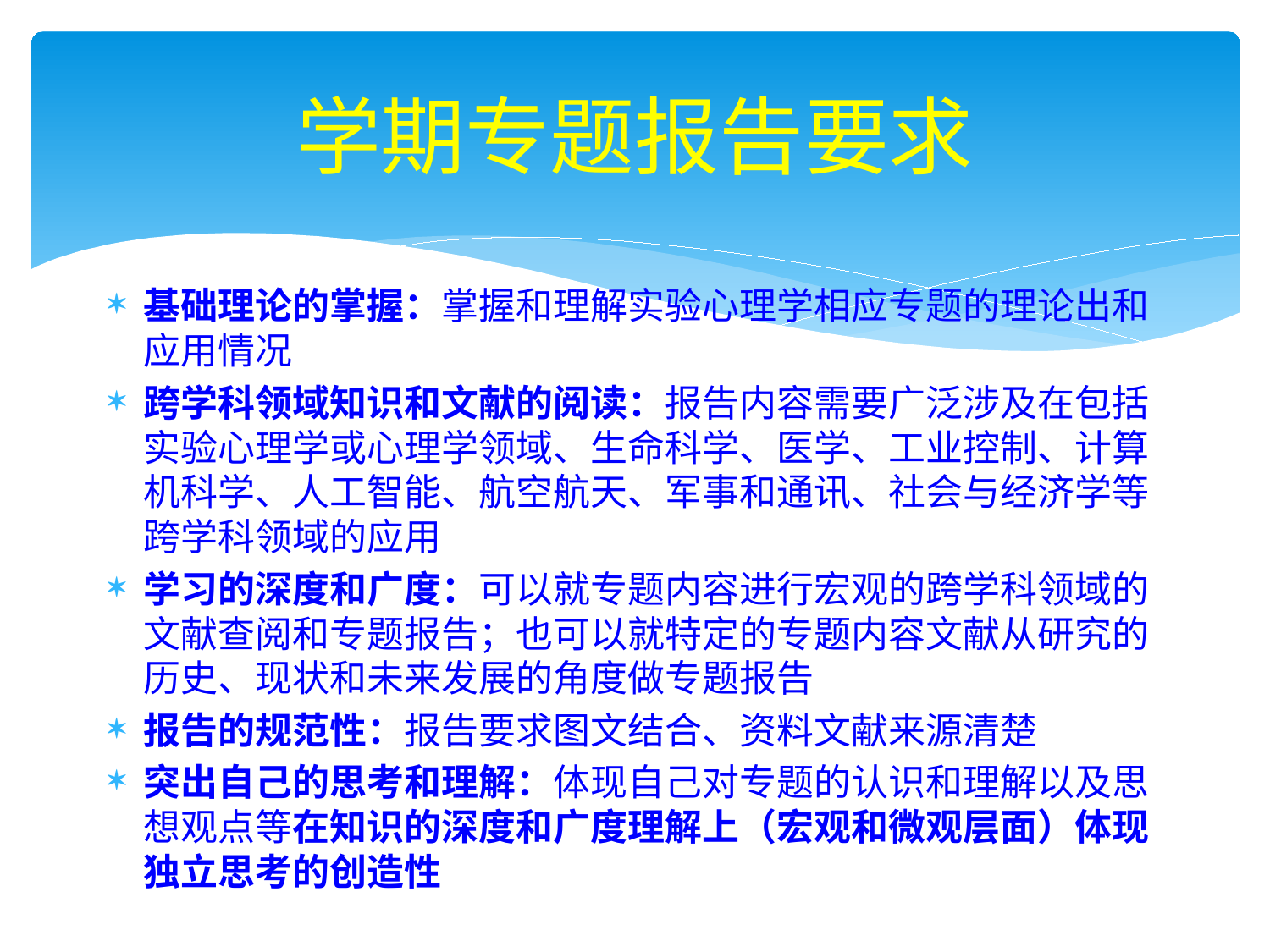

# 学期专题报告要求
基础理论的掌握：掌握和理解实验心理学相应专题的理论出和应用情况
跨学科领域知识和文献的阅读：报告内容需要广泛涉及在包括实验心理学或心理学领域、生命科学、医学、工业控制、计算机科学、人工智能、航空航天、军事和通讯、社会与经济学等跨学科领域的应用
学习的深度和广度：可以就专题内容进行宏观的跨学科领域的文献查阅和专题报告；也可以就特定的专题内容文献从研究的历史、现状和未来发展的角度做专题报告
报告的规范性：报告要求图文结合、资料文献来源清楚
突出自己的思考和理解：体现自己对专题的认识和理解以及思想观点等在知识的深度和广度理解上（宏观和微观层面）体现独立思考的创造性